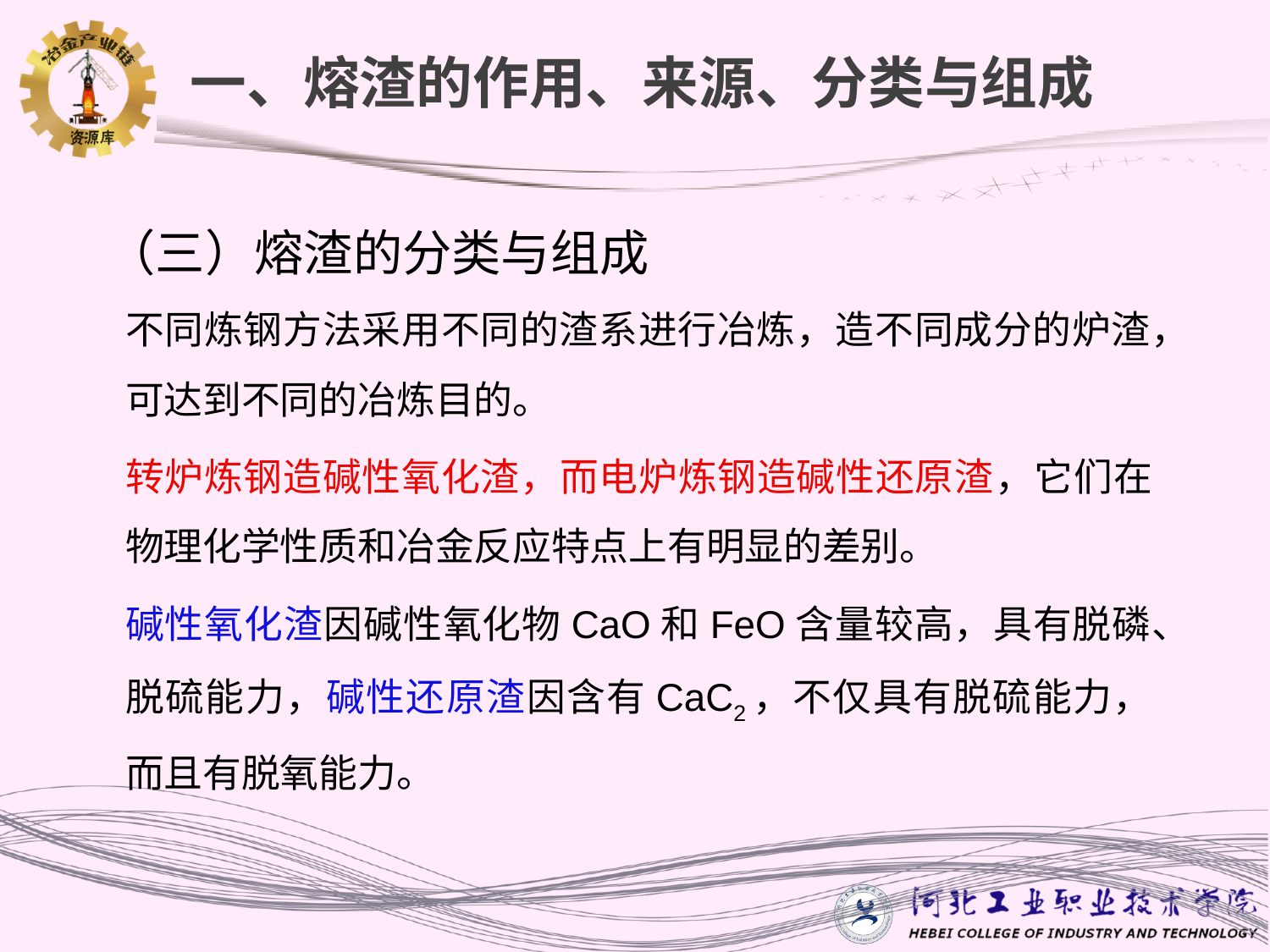

一、熔渣的作用、来源、分类与组成
# （三）熔渣的分类与组成
不同炼钢方法采用不同的渣系进行冶炼，造不同成分的炉渣，可达到不同的冶炼目的。
转炉炼钢造碱性氧化渣，而电炉炼钢造碱性还原渣，它们在物理化学性质和冶金反应特点上有明显的差别。
碱性氧化渣因碱性氧化物CaO和FeO含量较高，具有脱磷、脱硫能力，碱性还原渣因含有CaC2，不仅具有脱硫能力，而且有脱氧能力。